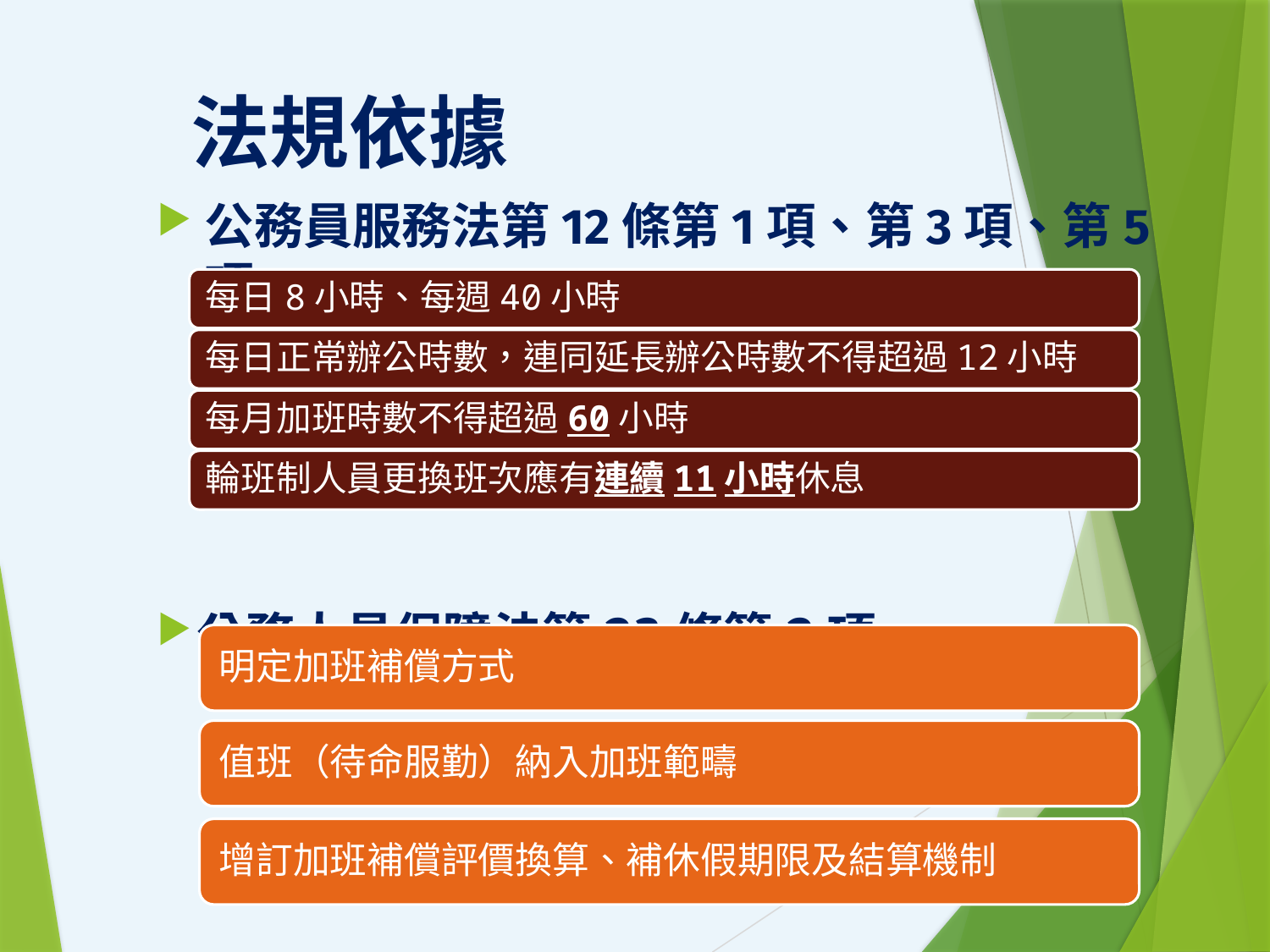

# 法規依據
公務員服務法第12條第1項、第3項、第5項

公務人員保障法第23條第2項

每日8小時、每週40小時
每日正常辦公時數，連同延長辦公時數不得超過12小時
每月加班時數不得超過60小時
輪班制人員更換班次應有連續11小時休息

明定加班補償方式
值班（待命服勤）納入加班範疇

增訂加班補償評價換算、補休假期限及結算機制